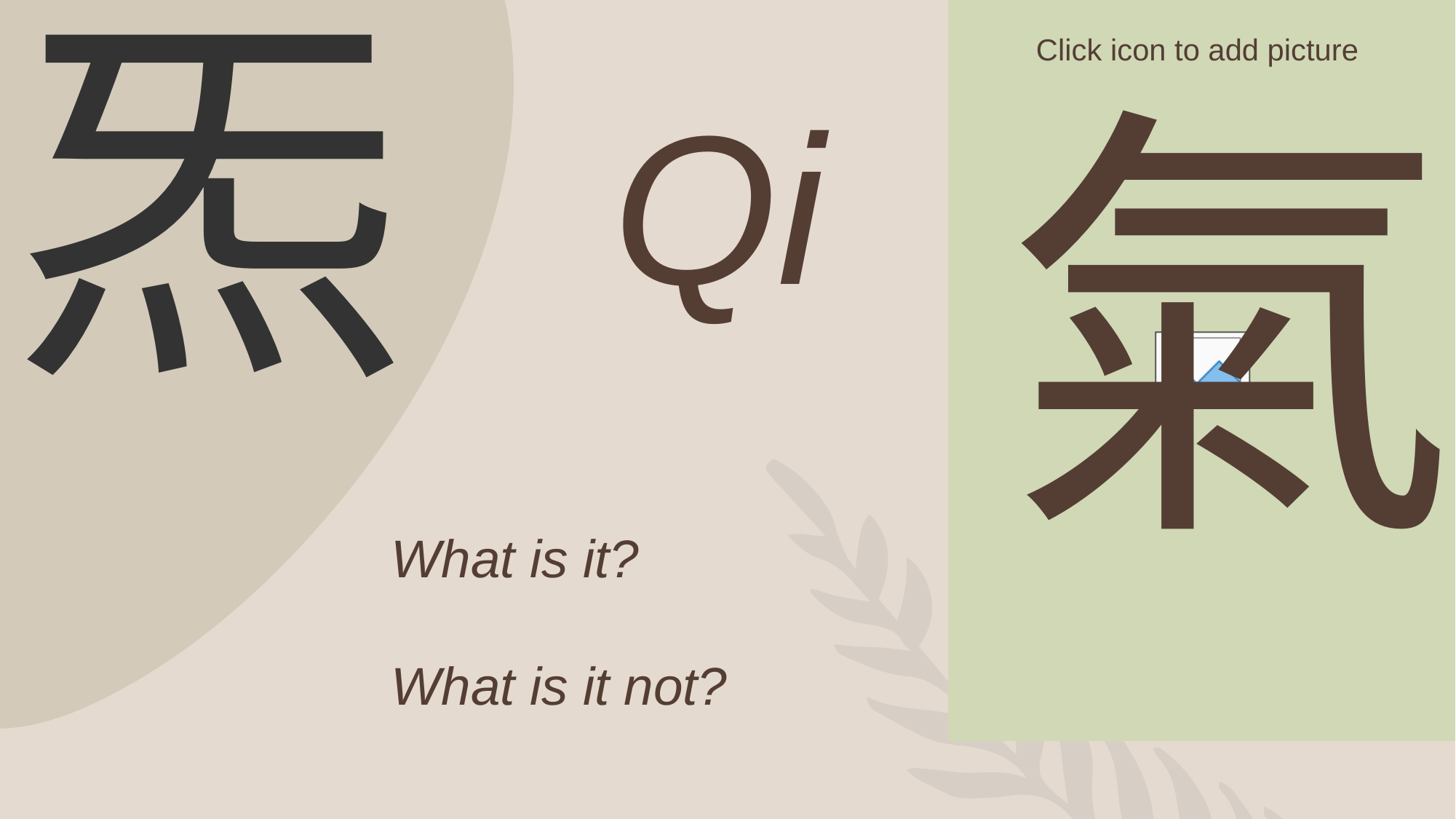

炁

氣
Qi
What is it?

What is it not?